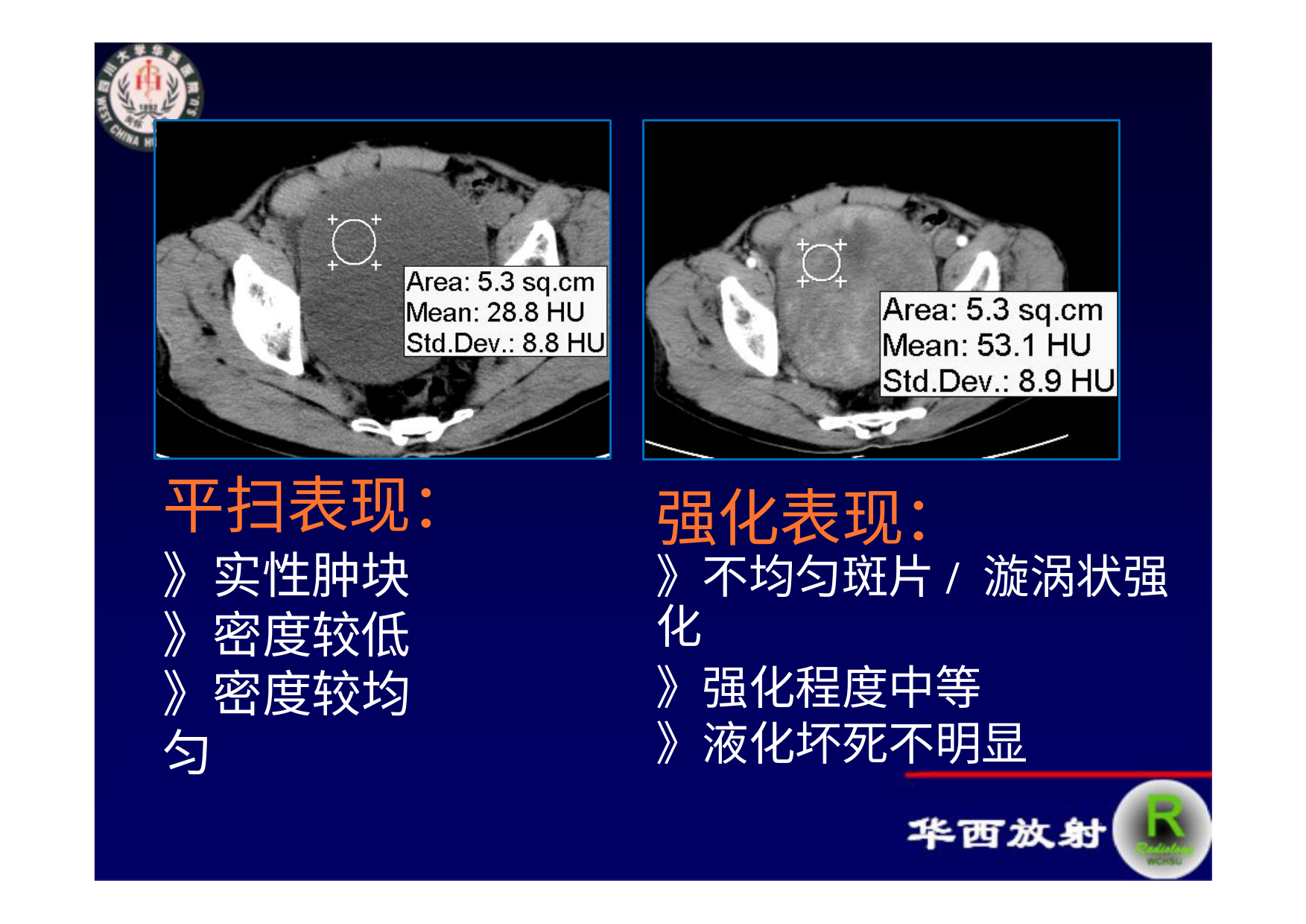

平扫表现：
强化表现：
》不均匀斑片/ 漩涡状强化
》强化程度中等
》液化坏死不明显
》实性肿块
》密度较低
》密度较均匀